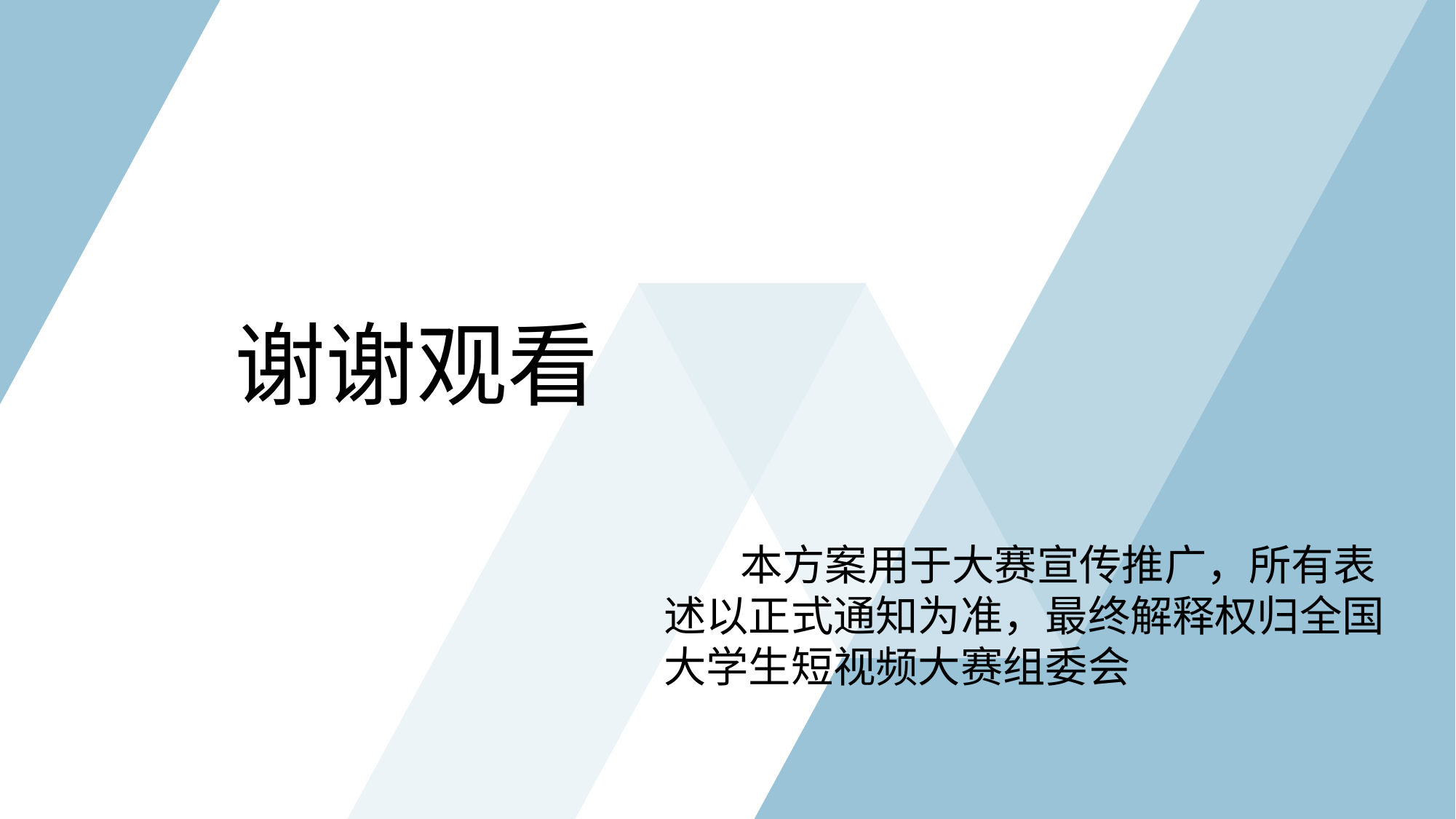

谢谢观看
       本方案用于大赛宣传推广，所有表述以正式通知为准，最终解释权归全国大学生短视频大赛组委会